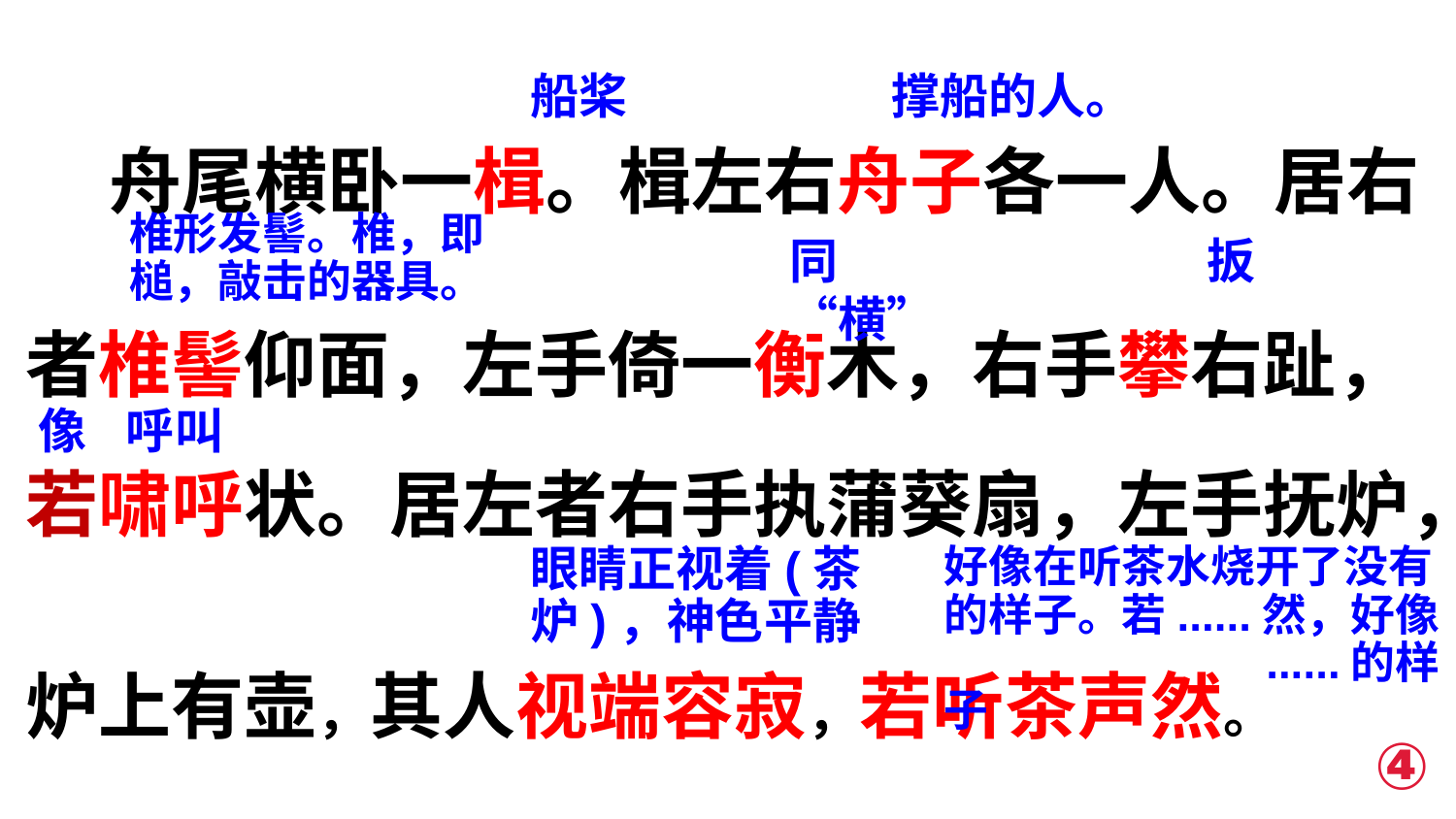

舟尾横卧一楫。楫左右舟子各一人。居右者椎髻仰面，左手倚一衡木，右手攀右趾，
若啸呼状。居左者右手执蒲葵扇，左手抚炉，
炉上有壶，其人视端容寂，若听茶声然。
船桨
撑船的人。
椎形发髻。椎，即槌，敲击的器具。
扳
同“横”
呼叫
像
眼睛正视着(茶炉)，神色平静
好像在听茶水烧开了没有的样子。若......然，好像
                          ......的样子
④